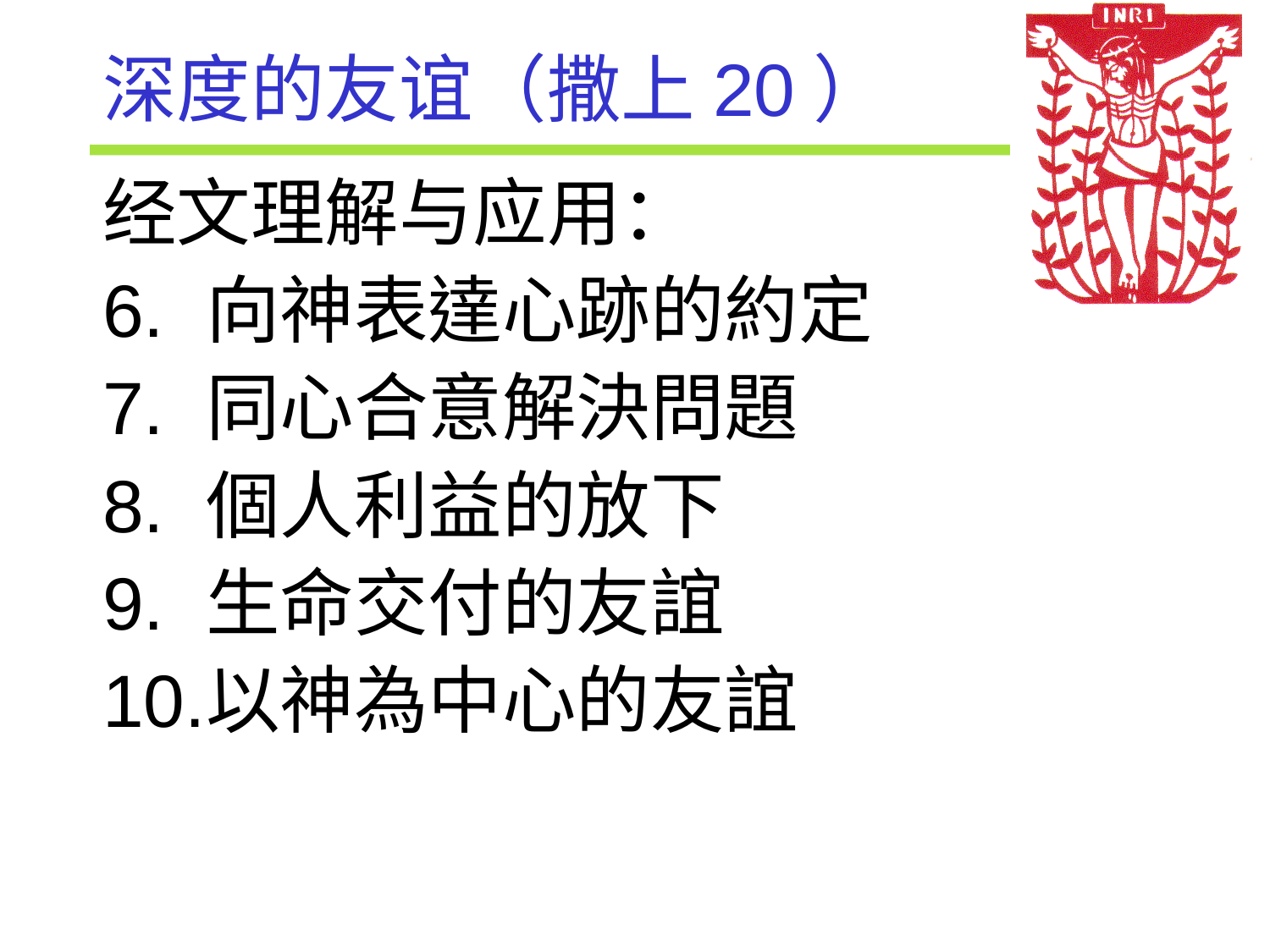

# 深度的友谊（撒上20）
经文理解与应用：
向神表達心跡的約定
同心合意解決問題
個人利益的放下
生命交付的友誼
以神為中心的友誼